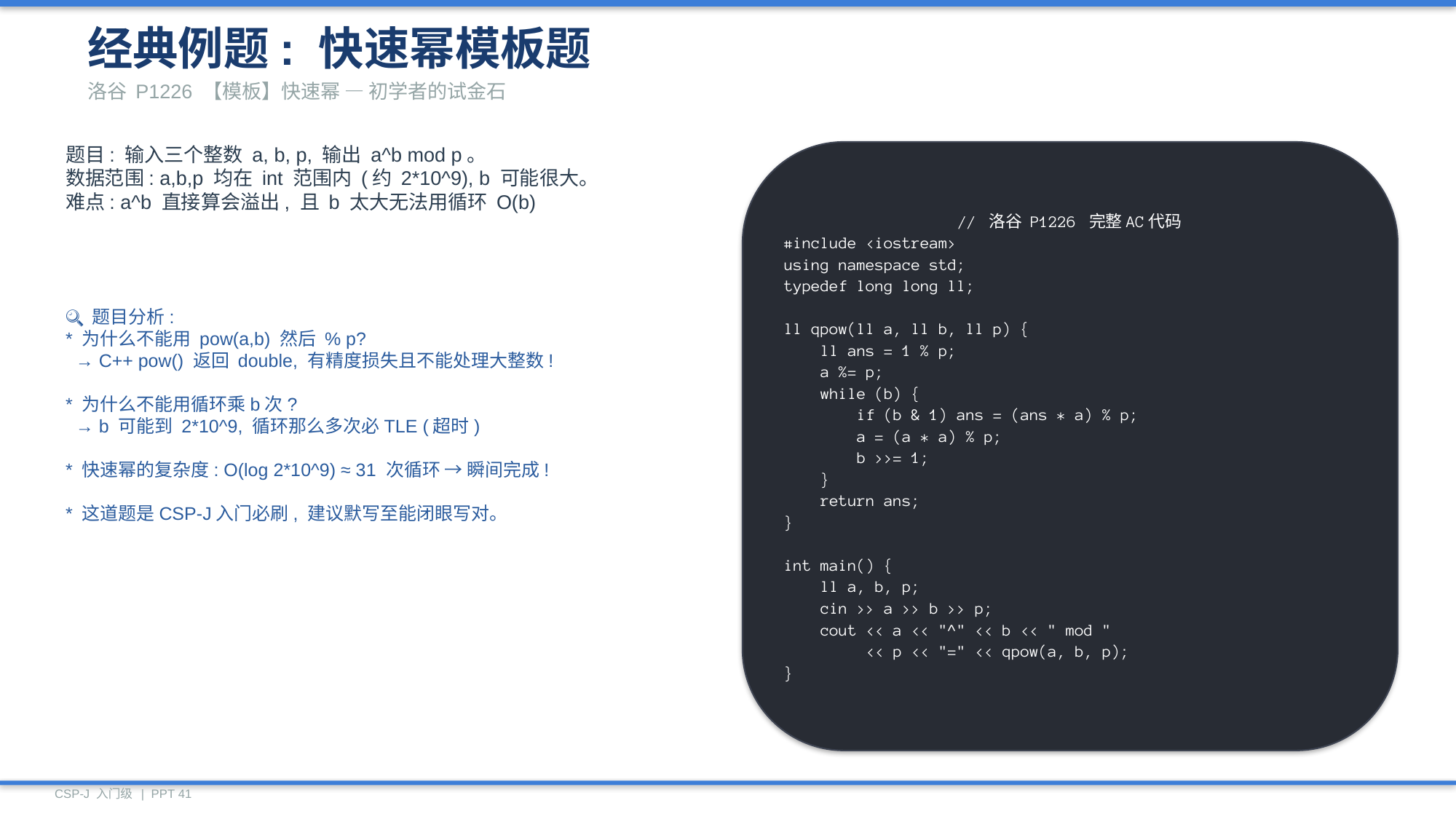

经典例题: 快速幂模板题
洛谷 P1226 【模板】快速幂 — 初学者的试金石
题目: 输入三个整数 a, b, p, 输出 a^b mod p。
数据范围: a,b,p 均在 int 范围内 (约 2*10^9), b 可能很大。
难点: a^b 直接算会溢出, 且 b 太大无法用循环 O(b)
// 洛谷 P1226 完整AC代码
#include <iostream>
using namespace std;
typedef long long ll;

ll qpow(ll a, ll b, ll p) {
    ll ans = 1 % p;
    a %= p;
    while (b) {
        if (b & 1) ans = (ans * a) % p;
        a = (a * a) % p;
        b >>= 1;
    }
    return ans;
}

int main() {
    ll a, b, p;
    cin >> a >> b >> p;
    cout << a << "^" << b << " mod "
         << p << "=" << qpow(a, b, p);
}
🔍 题目分析:
* 为什么不能用 pow(a,b) 然后 % p?
  → C++ pow() 返回 double, 有精度损失且不能处理大整数!
* 为什么不能用循环乘b次?
  → b 可能到 2*10^9, 循环那么多次必TLE (超时)
* 快速幂的复杂度: O(log 2*10^9) ≈ 31 次循环 → 瞬间完成!
* 这道题是CSP-J入门必刷, 建议默写至能闭眼写对。

CSP-J 入门级  |  PPT 41